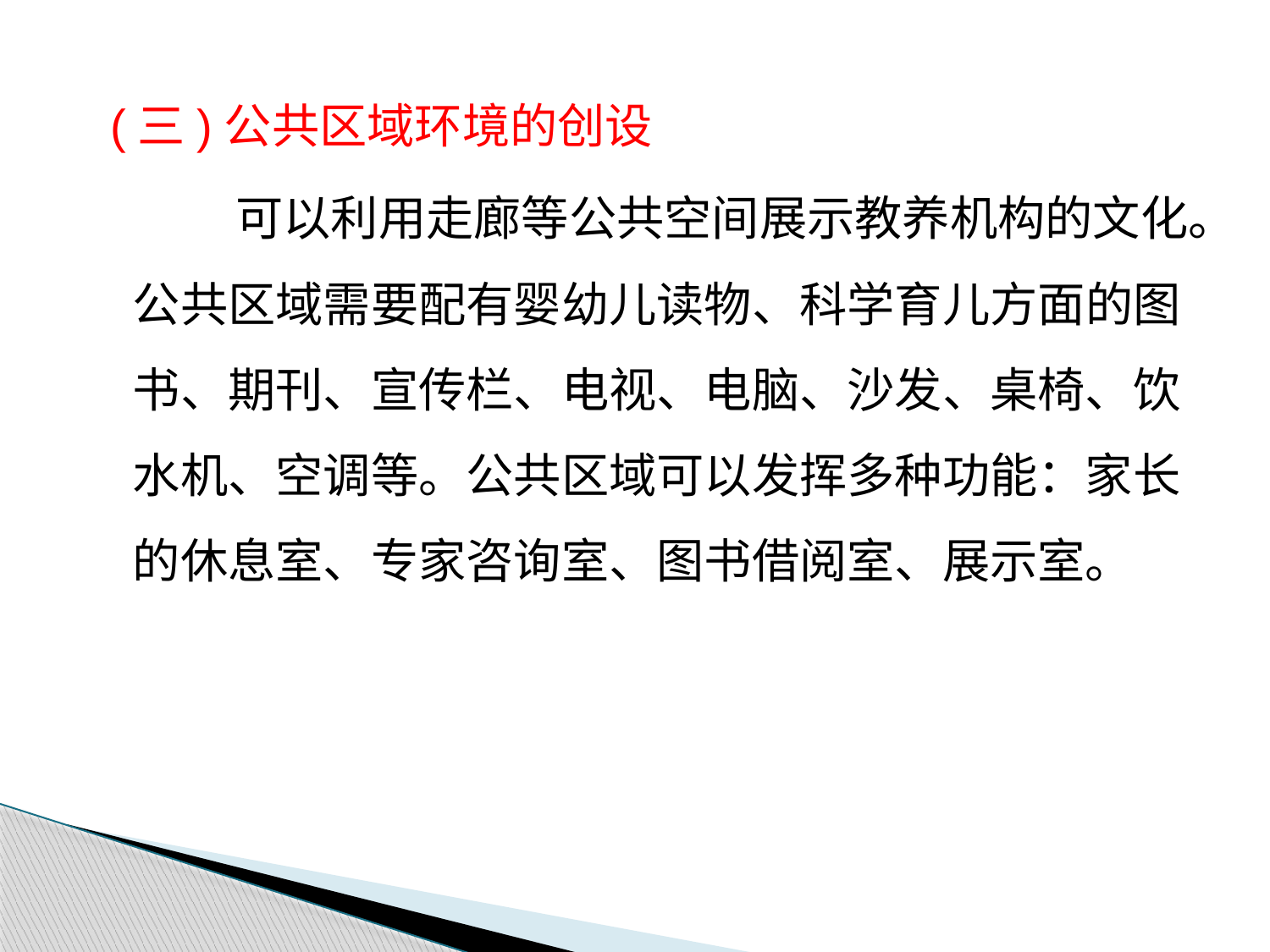

(三)公共区域环境的创设
            可以利用走廊等公共空间展示教养机构的文化。公共区域需要配有婴幼儿读物、科学育儿方面的图书、期刊、宣传栏、电视、电脑、沙发、桌椅、饮水机、空调等。公共区域可以发挥多种功能：家长的休息室、专家咨询室、图书借阅室、展示室。